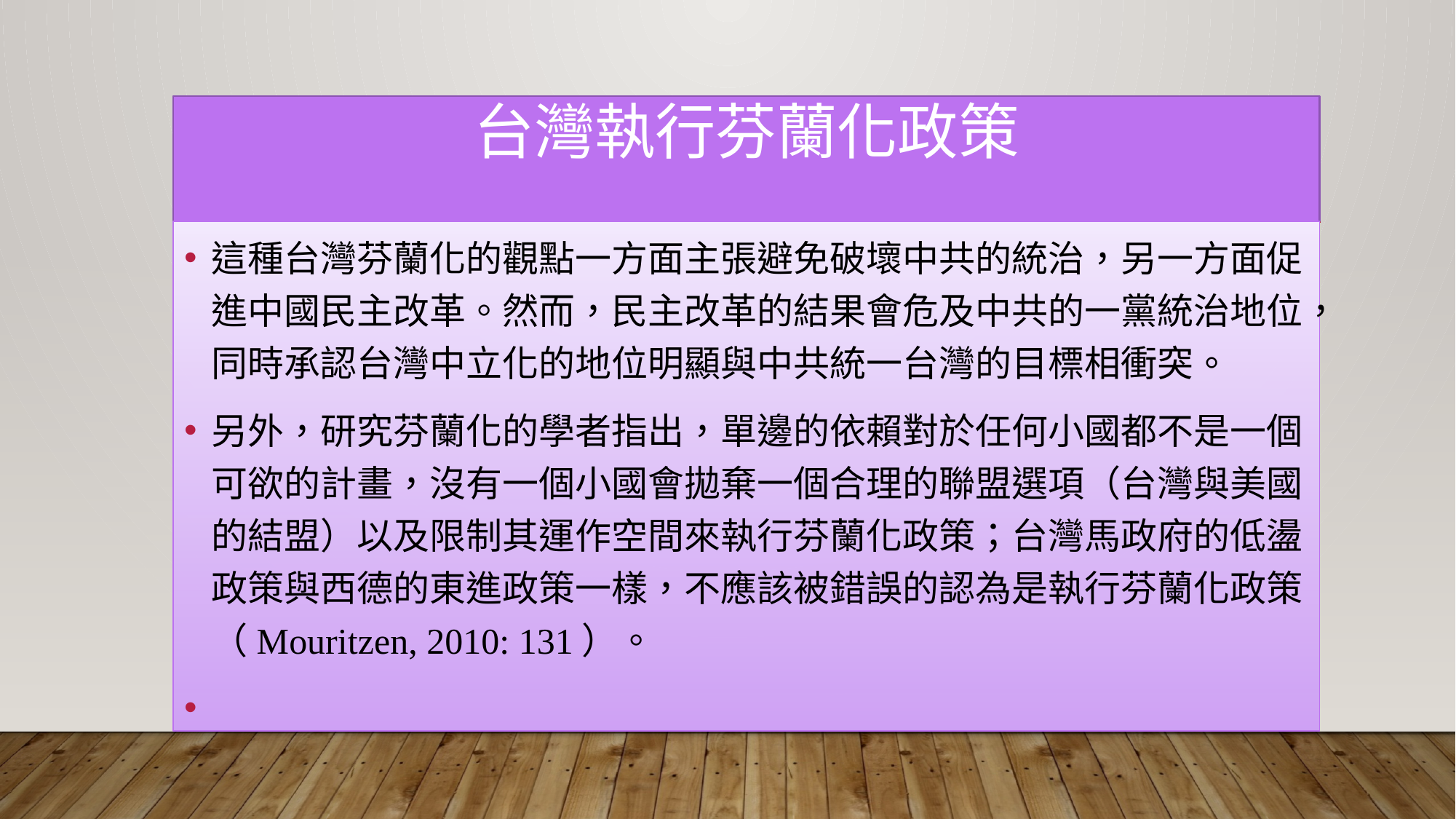

# 台灣執行芬蘭化政策
這種台灣芬蘭化的觀點一方面主張避免破壞中共的統治，另一方面促進中國民主改革。然而，民主改革的結果會危及中共的一黨統治地位，同時承認台灣中立化的地位明顯與中共統一台灣的目標相衝突。
另外，研究芬蘭化的學者指出，單邊的依賴對於任何小國都不是一個可欲的計畫，沒有一個小國會拋棄一個合理的聯盟選項（台灣與美國的結盟）以及限制其運作空間來執行芬蘭化政策；台灣馬政府的低盪政策與西德的東進政策一樣，不應該被錯誤的認為是執行芬蘭化政策（Mouritzen, 2010: 131）。